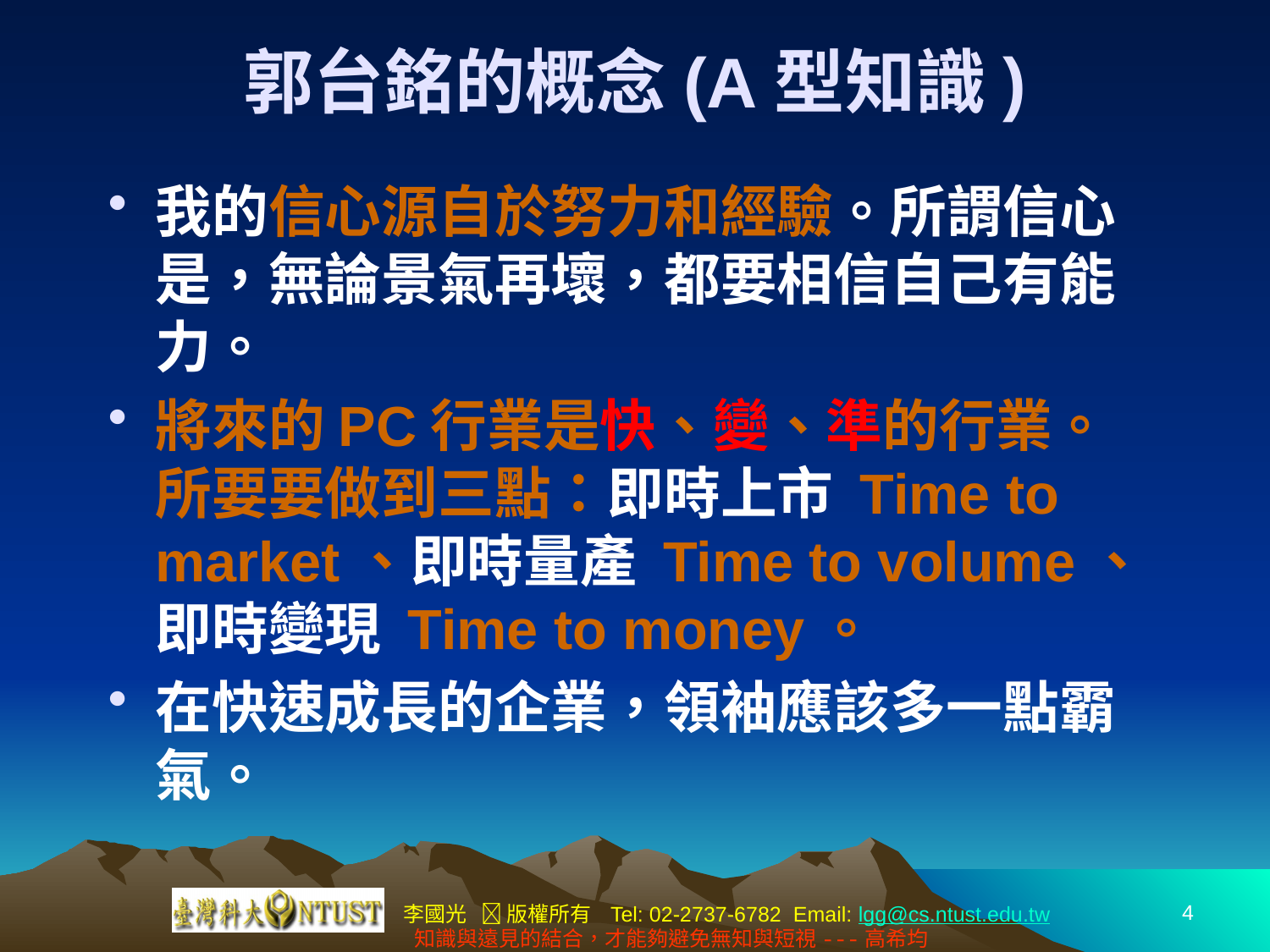

# 郭台銘的概念(A型知識)
我的信心源自於努力和經驗。所謂信心是，無論景氣再壞，都要相信自己有能力。
將來的PC行業是快、變、準的行業。
所要要做到三點：即時上市 Time to market、即時量產 Time to volume、
即時變現 Time to money。
在快速成長的企業，領袖應該多一點霸氣。
4